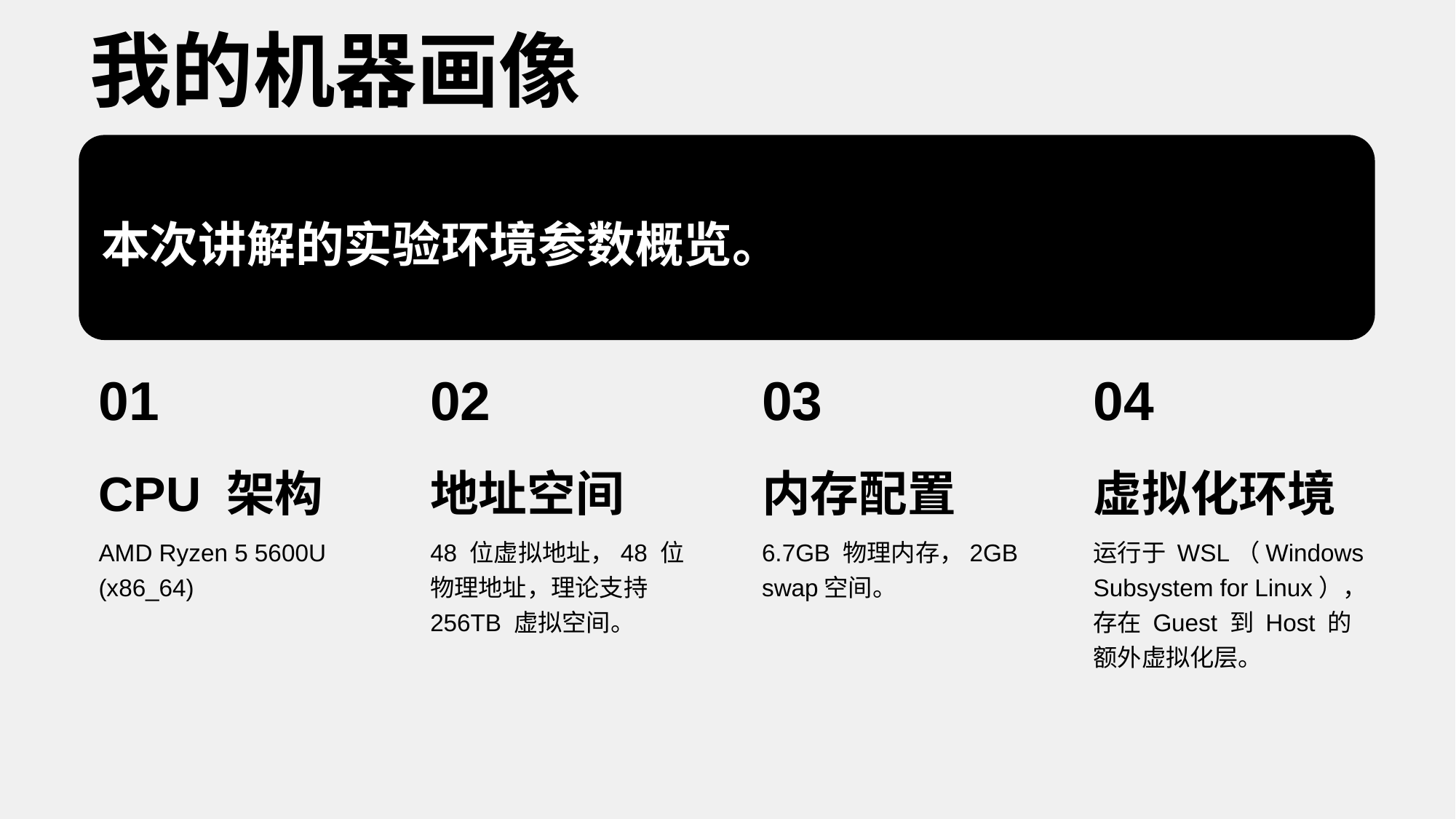

我的机器画像

本次讲解的实验环境参数概览。
01
CPU 架构
AMD Ryzen 5 5600U (x86_64)
02
地址空间
48 位虚拟地址，48 位物理地址，理论支持 256TB 虚拟空间。
03
内存配置
6.7GB 物理内存，2GB swap空间。
04
虚拟化环境
运行于 WSL（Windows Subsystem for Linux），存在 Guest 到 Host 的额外虚拟化层。